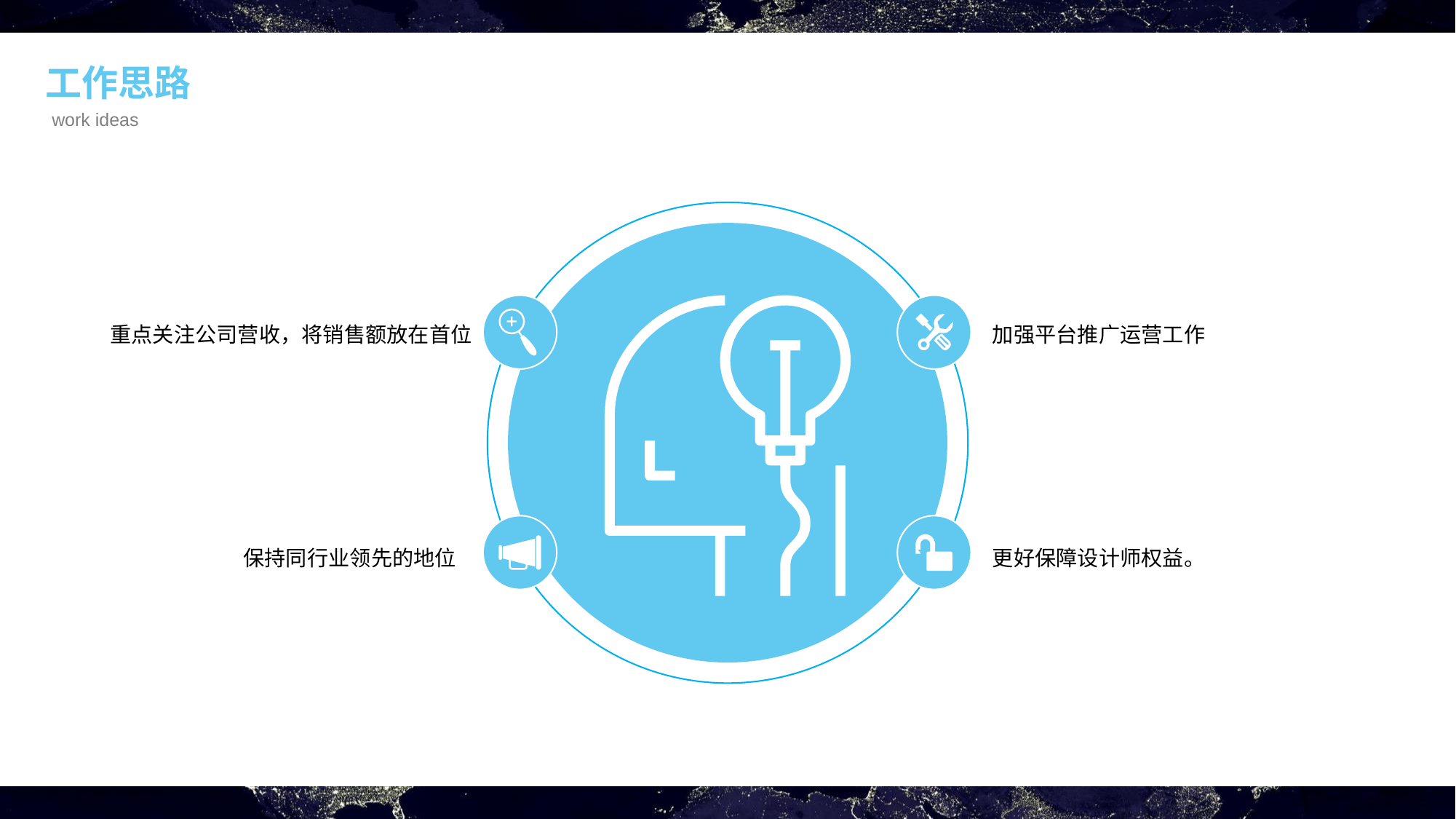

工作思路
work ideas

重点关注公司营收，将销售额放在首位
加强平台推广运营工作

保持同行业领先的地位
更好保障设计师权益。